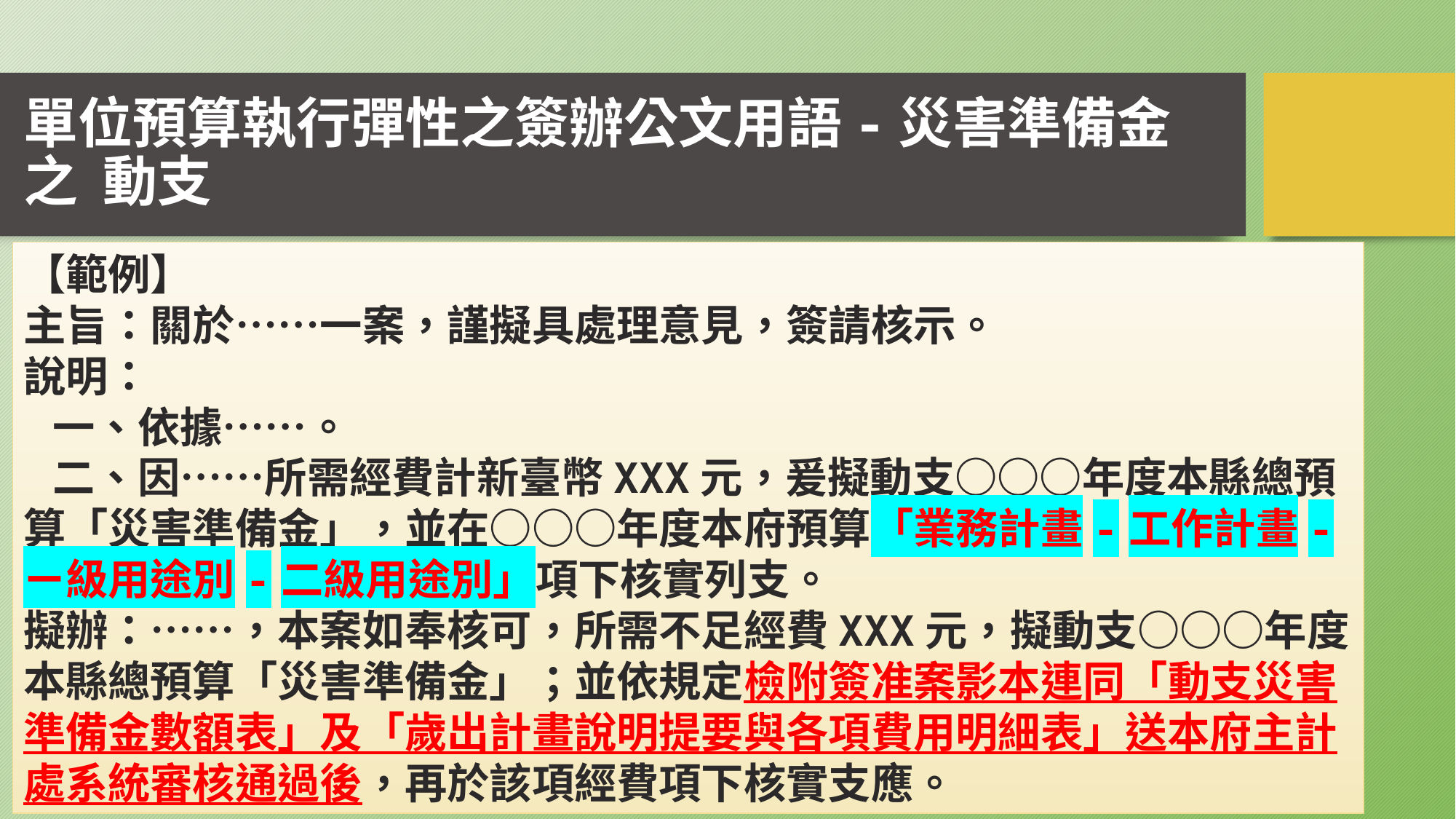

# 單位預算執行彈性之簽辦公文用語-災害準備金之  動支
【範例】
主旨：關於……一案，謹擬具處理意見，簽請核示。
說明：
  一、依據……。
  二、因……所需經費計新臺幣XXX元，爰擬動支○○○年度本縣總預算「災害準備金」，並在○○○年度本府預算「業務計畫-工作計畫-ㄧ級用途別-二級用途別」項下核實列支。
擬辦：……，本案如奉核可，所需不足經費XXX元，擬動支○○○年度本縣總預算「災害準備金」；並依規定檢附簽准案影本連同「動支災害準備金數額表」及「歲出計畫說明提要與各項費用明細表」送本府主計處系統審核通過後，再於該項經費項下核實支應。